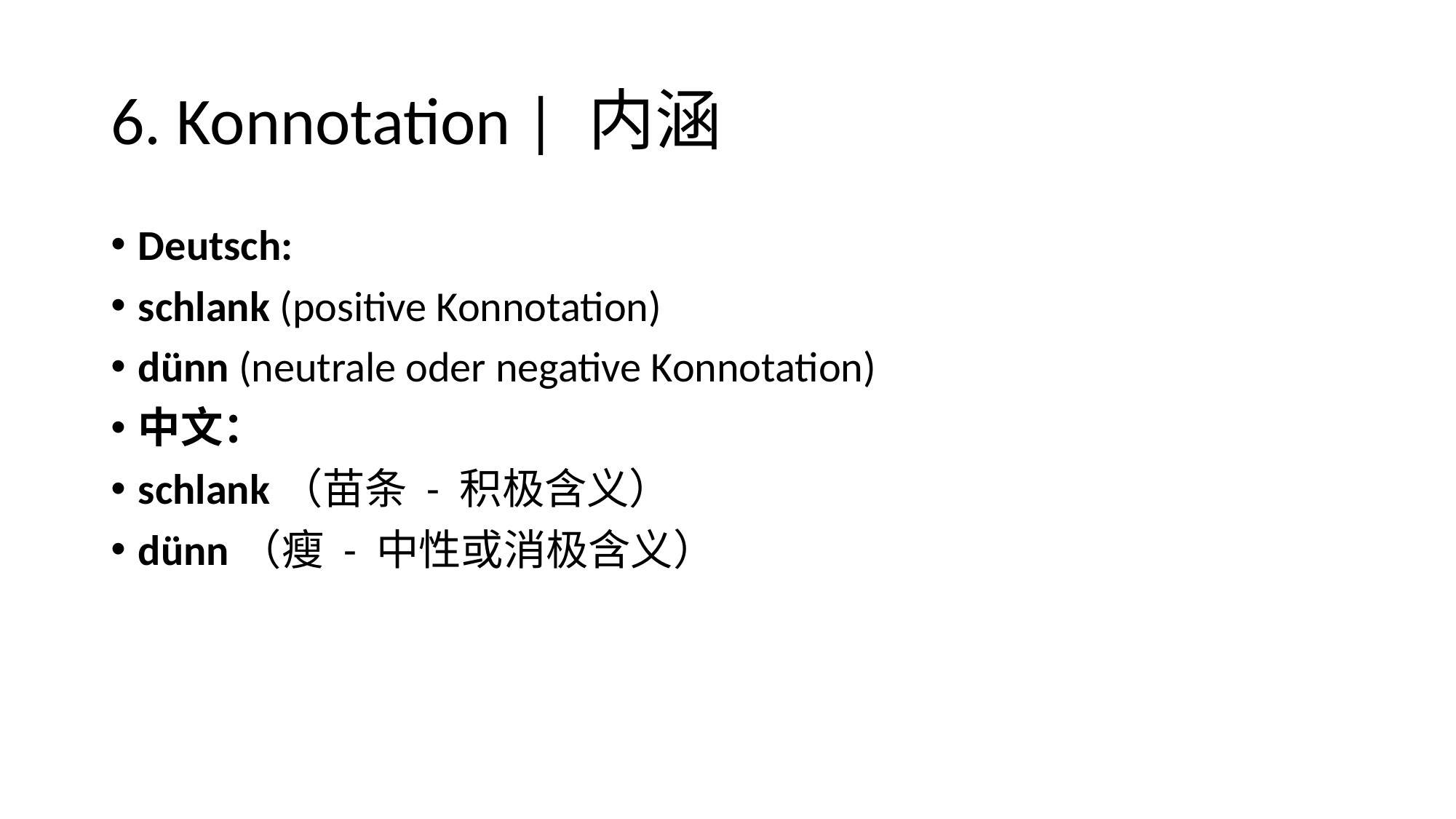

# 6. Konnotation | 内涵
Deutsch:
schlank (positive Konnotation)
dünn (neutrale oder negative Konnotation)
中文：
schlank（苗条 - 积极含义）
dünn（瘦 - 中性或消极含义）